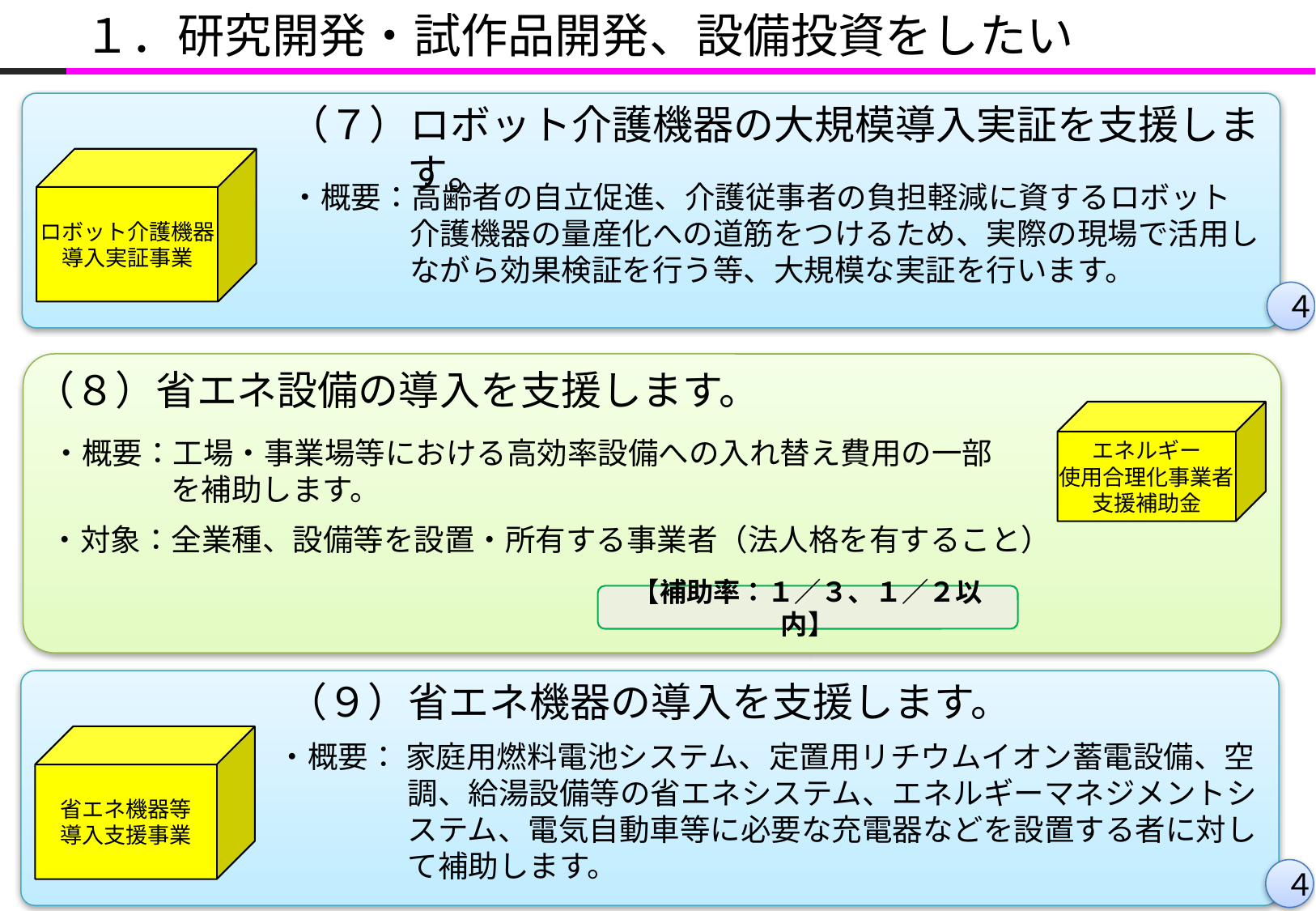

１．研究開発・試作品開発、設備投資をしたい

（７）ロボット介護機器の大規模導入実証を支援します。
ロボット介護機器
導入実証事業

・概要：高齢者の自立促進、介護従事者の負担軽減に資するロボット介護機器の量産化への道筋をつけるため、実際の現場で活用しながら効果検証を行う等、大規模な実証を行います。
４

（８）省エネ設備の導入を支援します。
エネルギー
使用合理化事業者
支援補助金
・概要：工場・事業場等における高効率設備への入れ替え費用の一部を補助します。
・対象：全業種、設備等を設置・所有する事業者（法人格を有すること）
【補助率：１／３、１／２以内】

（９）省エネ機器の導入を支援します。
省エネ機器等
導入支援事業
・概要： 家庭用燃料電池システム、定置用リチウムイオン蓄電設備、空調、給湯設備等の省エネシステム、エネルギーマネジメントシステム、電気自動車等に必要な充電器などを設置する者に対して補助します。
４